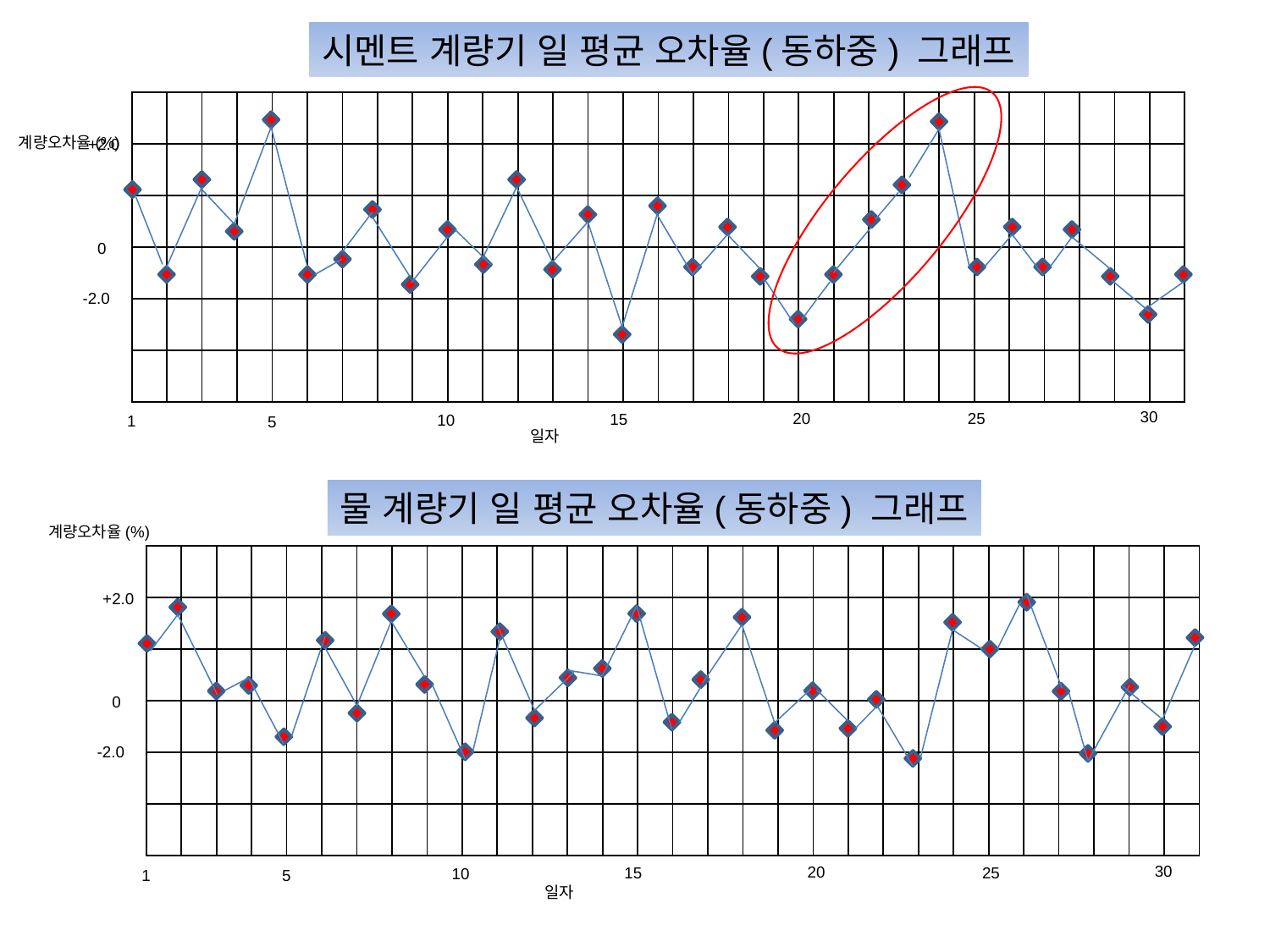

시멘트 계량기 일 평균 오차율(동하중) 그래프
|  |  |  |  |  |  |  |  |  |  |  |  |  |  |  |  |  |  |  |  |  |  |  |  |  |  |  |  |  |  |
| --- | --- | --- | --- | --- | --- | --- | --- | --- | --- | --- | --- | --- | --- | --- | --- | --- | --- | --- | --- | --- | --- | --- | --- | --- | --- | --- | --- | --- | --- |
|  |  |  |  |  |  |  |  |  |  |  |  |  |  |  |  |  |  |  |  |  |  |  |  |  |  |  |  |  |  |
|  |  |  |  |  |  |  |  |  |  |  |  |  |  |  |  |  |  |  |  |  |  |  |  |  |  |  |  |  |  |
|  |  |  |  |  |  |  |  |  |  |  |  |  |  |  |  |  |  |  |  |  |  |  |  |  |  |  |  |  |  |
|  |  |  |  |  |  |  |  |  |  |  |  |  |  |  |  |  |  |  |  |  |  |  |  |  |  |  |  |  |  |
|  |  |  |  |  |  |  |  |  |  |  |  |  |  |  |  |  |  |  |  |  |  |  |  |  |  |  |  |  |  |

계량오차율(%)
+2.0

0

-2.0

30
20
25
15
10
1
5
일자
물 계량기 일 평균 오차율(동하중) 그래프
계량오차율(%)
|  |  |  |  |  |  |  |  |  |  |  |  |  |  |  |  |  |  |  |  |  |  |  |  |  |  |  |  |  |  |
| --- | --- | --- | --- | --- | --- | --- | --- | --- | --- | --- | --- | --- | --- | --- | --- | --- | --- | --- | --- | --- | --- | --- | --- | --- | --- | --- | --- | --- | --- |
|  |  |  |  |  |  |  |  |  |  |  |  |  |  |  |  |  |  |  |  |  |  |  |  |  |  |  |  |  |  |
|  |  |  |  |  |  |  |  |  |  |  |  |  |  |  |  |  |  |  |  |  |  |  |  |  |  |  |  |  |  |
|  |  |  |  |  |  |  |  |  |  |  |  |  |  |  |  |  |  |  |  |  |  |  |  |  |  |  |  |  |  |
|  |  |  |  |  |  |  |  |  |  |  |  |  |  |  |  |  |  |  |  |  |  |  |  |  |  |  |  |  |  |
|  |  |  |  |  |  |  |  |  |  |  |  |  |  |  |  |  |  |  |  |  |  |  |  |  |  |  |  |  |  |
+2.0

0

-2.0

30
20
25
15
10
1
5
일자